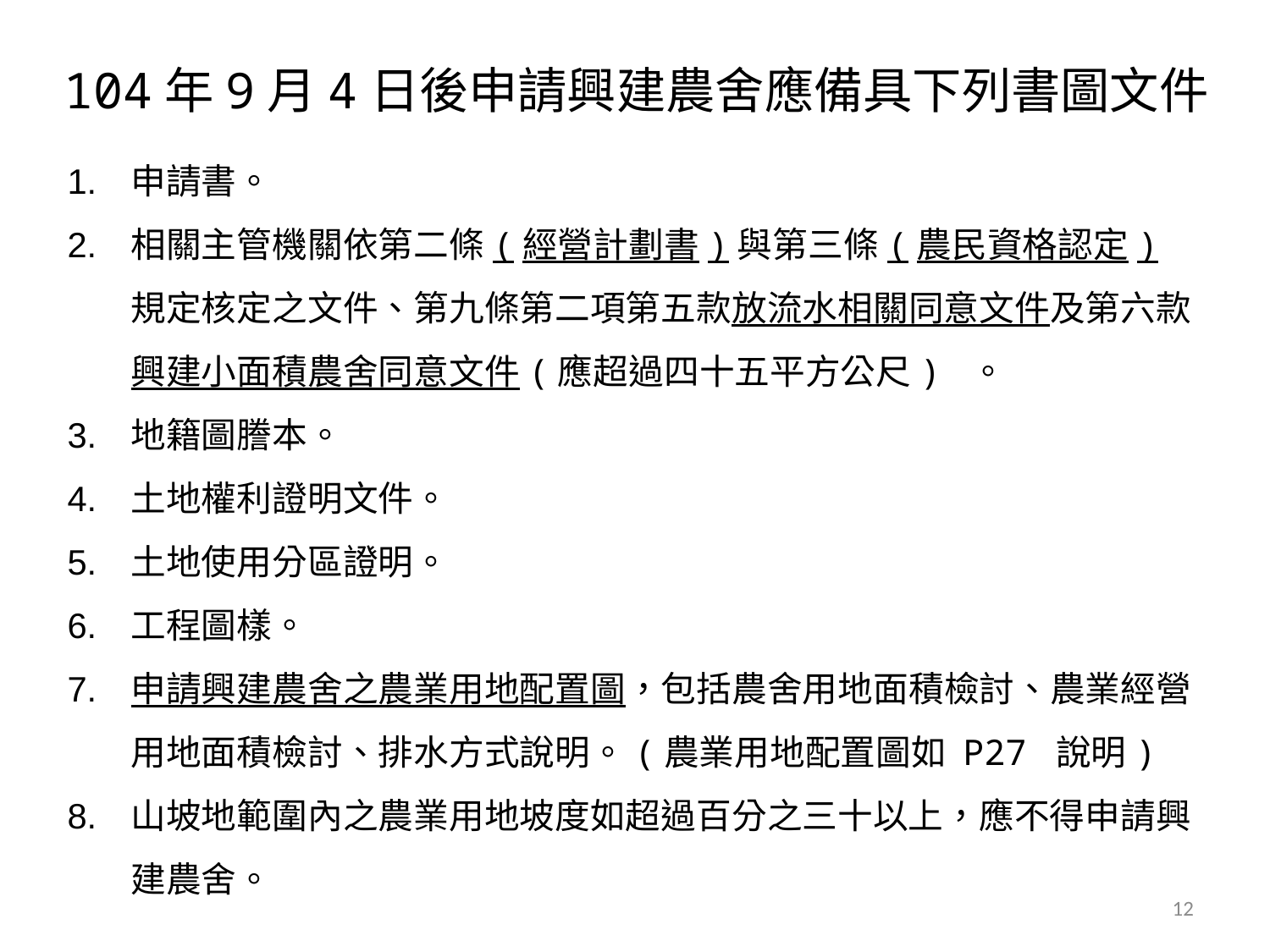

104年9月4日後申請興建農舍應備具下列書圖文件
申請書。
相關主管機關依第二條(經營計劃書)與第三條(農民資格認定) 規定核定之文件、第九條第二項第五款放流水相關同意文件及第六款興建小面積農舍同意文件(應超過四十五平方公尺) 。
地籍圖謄本。
土地權利證明文件。
土地使用分區證明。
工程圖樣。
申請興建農舍之農業用地配置圖，包括農舍用地面積檢討、農業經營用地面積檢討、排水方式說明。(農業用地配置圖如 P27 說明)
山坡地範圍內之農業用地坡度如超過百分之三十以上，應不得申請興建農舍。
12